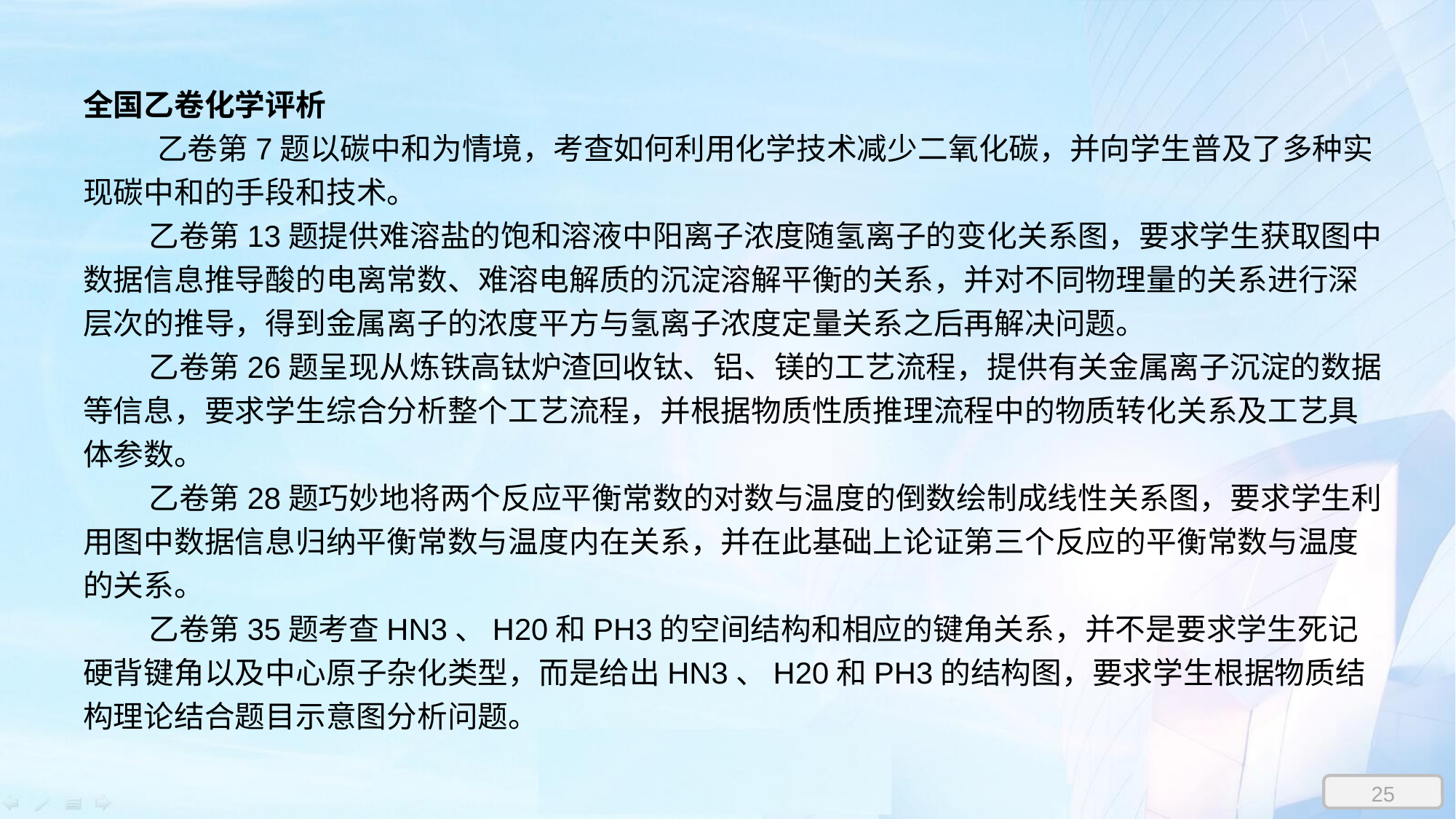

全国乙卷化学评析
        乙卷第7题以碳中和为情境，考查如何利用化学技术减少二氧化碳，并向学生普及了多种实现碳中和的手段和技术。
       乙卷第13题提供难溶盐的饱和溶液中阳离子浓度随氢离子的变化关系图，要求学生获取图中数据信息推导酸的电离常数、难溶电解质的沉淀溶解平衡的关系，并对不同物理量的关系进行深层次的推导，得到金属离子的浓度平方与氢离子浓度定量关系之后再解决问题。
       乙卷第26题呈现从炼铁高钛炉渣回收钛、铝、镁的工艺流程，提供有关金属离子沉淀的数据等信息，要求学生综合分析整个工艺流程，并根据物质性质推理流程中的物质转化关系及工艺具体参数。
       乙卷第28题巧妙地将两个反应平衡常数的对数与温度的倒数绘制成线性关系图，要求学生利用图中数据信息归纳平衡常数与温度内在关系，并在此基础上论证第三个反应的平衡常数与温度的关系。
       乙卷第35题考查HN3、H20和PH3的空间结构和相应的键角关系，并不是要求学生死记硬背键角以及中心原子杂化类型，而是给出HN3、H20和PH3的结构图，要求学生根据物质结构理论结合题目示意图分析问题。